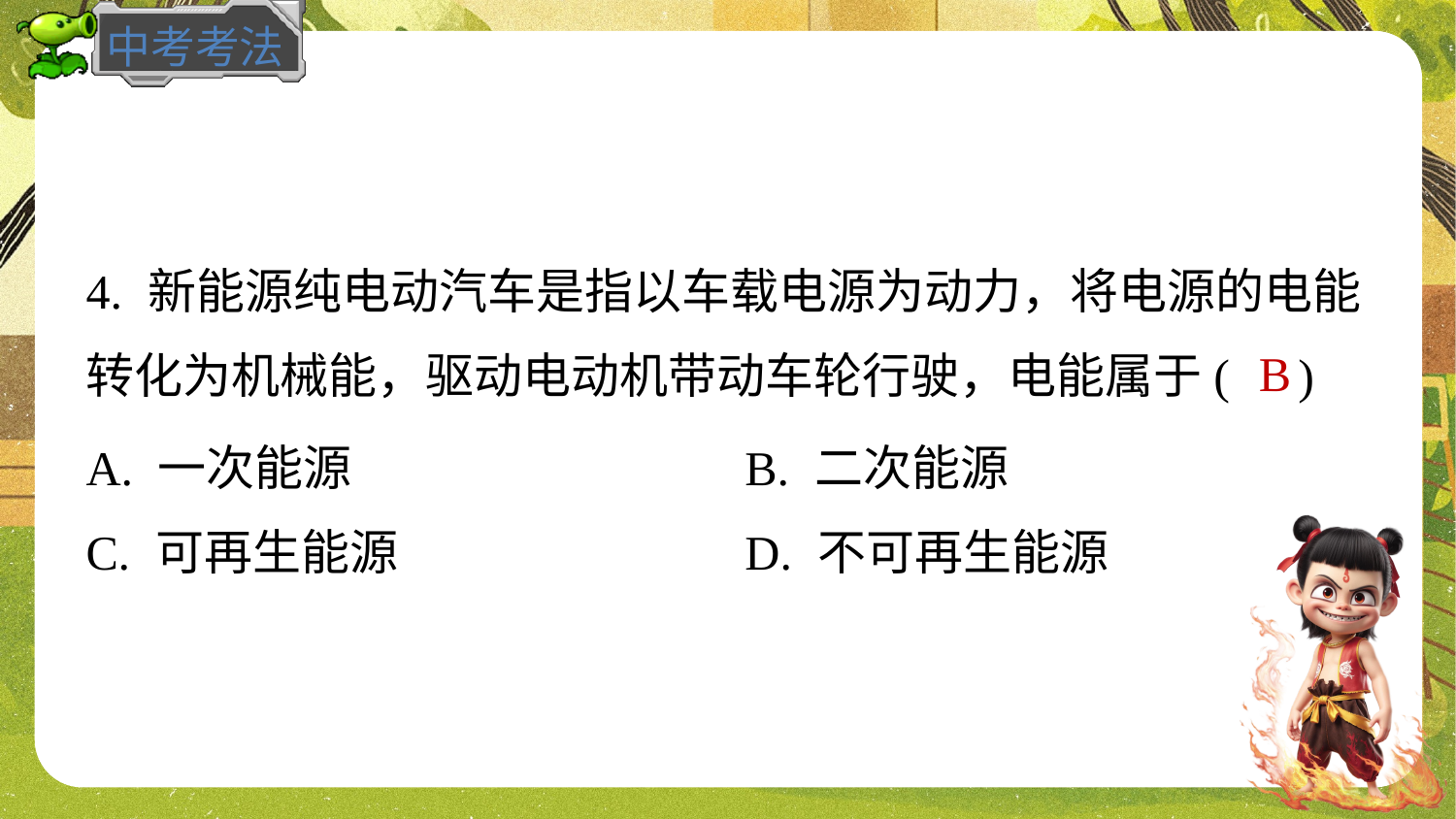

4. 新能源纯电动汽车是指以车载电源为动力，将电源的电能
转化为机械能，驱动电动机带动车轮行驶，电能属于(     )
B
A. 一次能源	B. 二次能源
C. 可再生能源	D. 不可再生能源